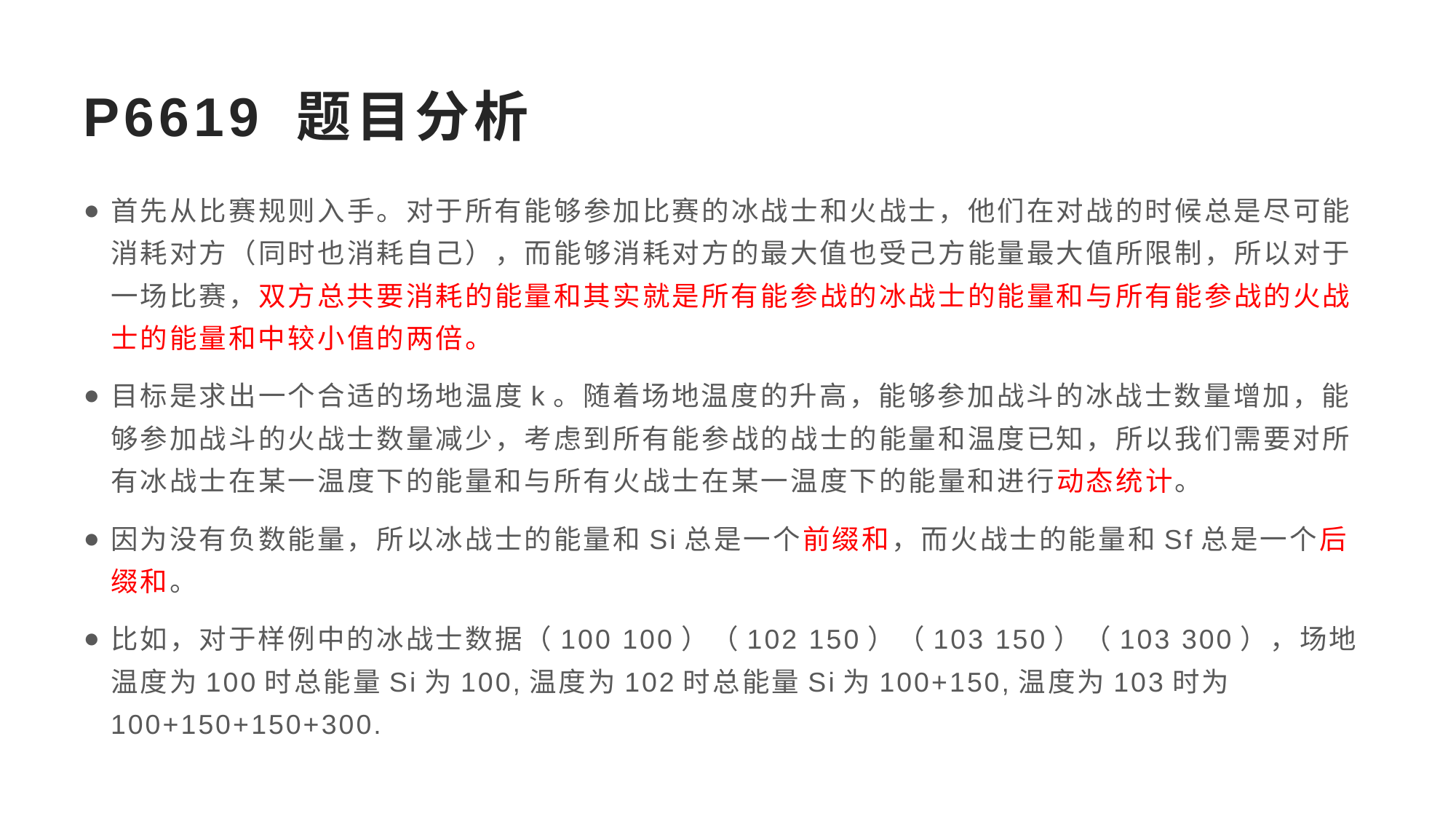

# P6619 题目分析
首先从比赛规则入手。对于所有能够参加比赛的冰战士和火战士，他们在对战的时候总是尽可能消耗对方（同时也消耗自己），而能够消耗对方的最大值也受己方能量最大值所限制，所以对于一场比赛，双方总共要消耗的能量和其实就是所有能参战的冰战士的能量和与所有能参战的火战士的能量和中较小值的两倍。
目标是求出一个合适的场地温度k。随着场地温度的升高，能够参加战斗的冰战士数量增加，能够参加战斗的火战士数量减少，考虑到所有能参战的战士的能量和温度已知，所以我们需要对所有冰战士在某一温度下的能量和与所有火战士在某一温度下的能量和进行动态统计。
因为没有负数能量，所以冰战士的能量和Si总是一个前缀和，而火战士的能量和Sf总是一个后缀和。
比如，对于样例中的冰战士数据（100 100）（102 150）（103 150）（103 300），场地温度为100时总能量Si为100,温度为102时总能量Si为100+150,温度为103时为100+150+150+300.